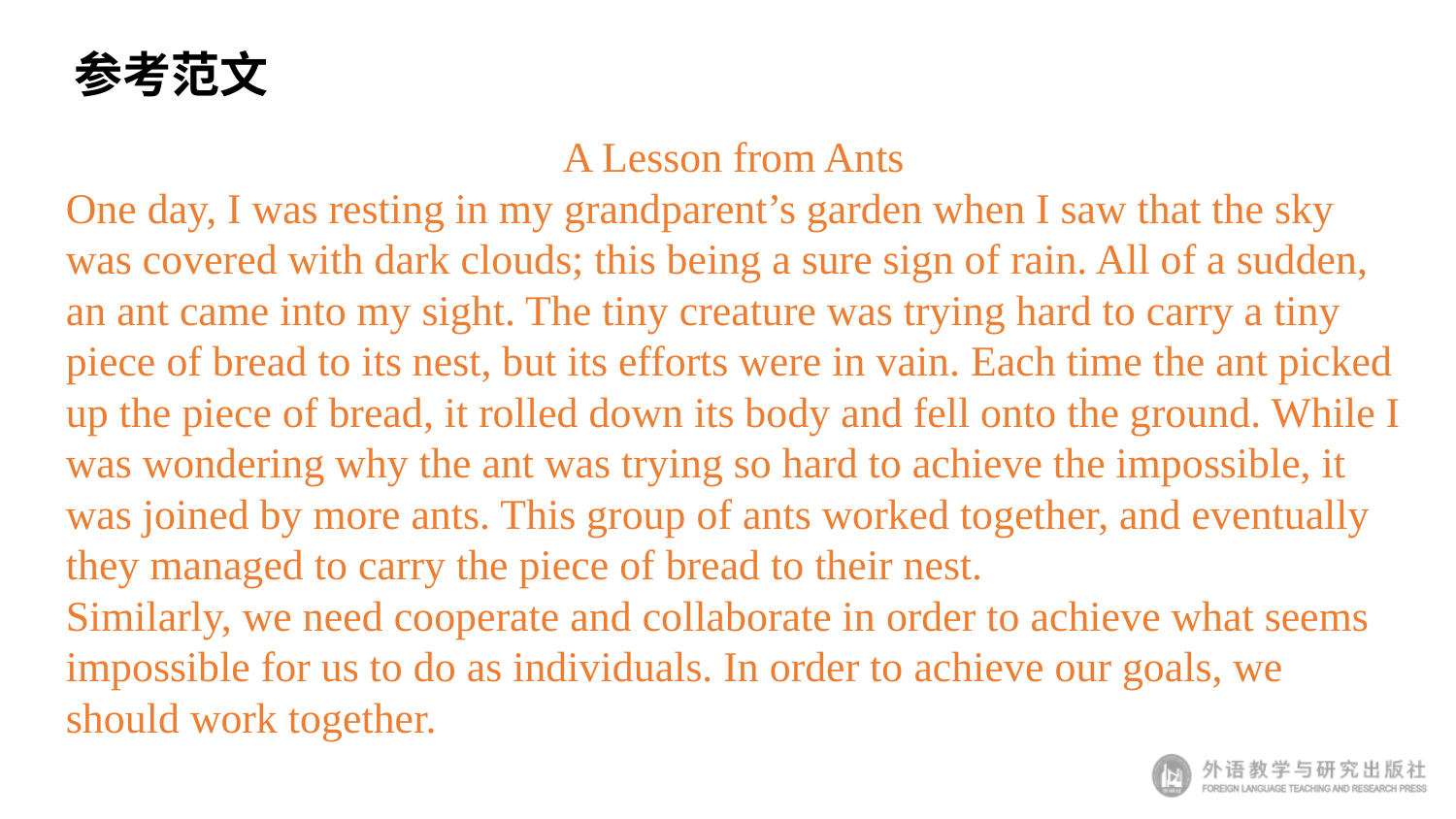

# 参考范文
A Lesson from Ants
One day, I was resting in my grandparent’s garden when I saw that the sky was covered with dark clouds; this being a sure sign of rain. All of a sudden, an ant came into my sight. The tiny creature was trying hard to carry a tiny piece of bread to its nest, but its efforts were in vain. Each time the ant picked up the piece of bread, it rolled down its body and fell onto the ground. While I was wondering why the ant was trying so hard to achieve the impossible, it was joined by more ants. This group of ants worked together, and eventually they managed to carry the piece of bread to their nest.
Similarly, we need cooperate and collaborate in order to achieve what seems impossible for us to do as individuals. In order to achieve our goals, we should work together.